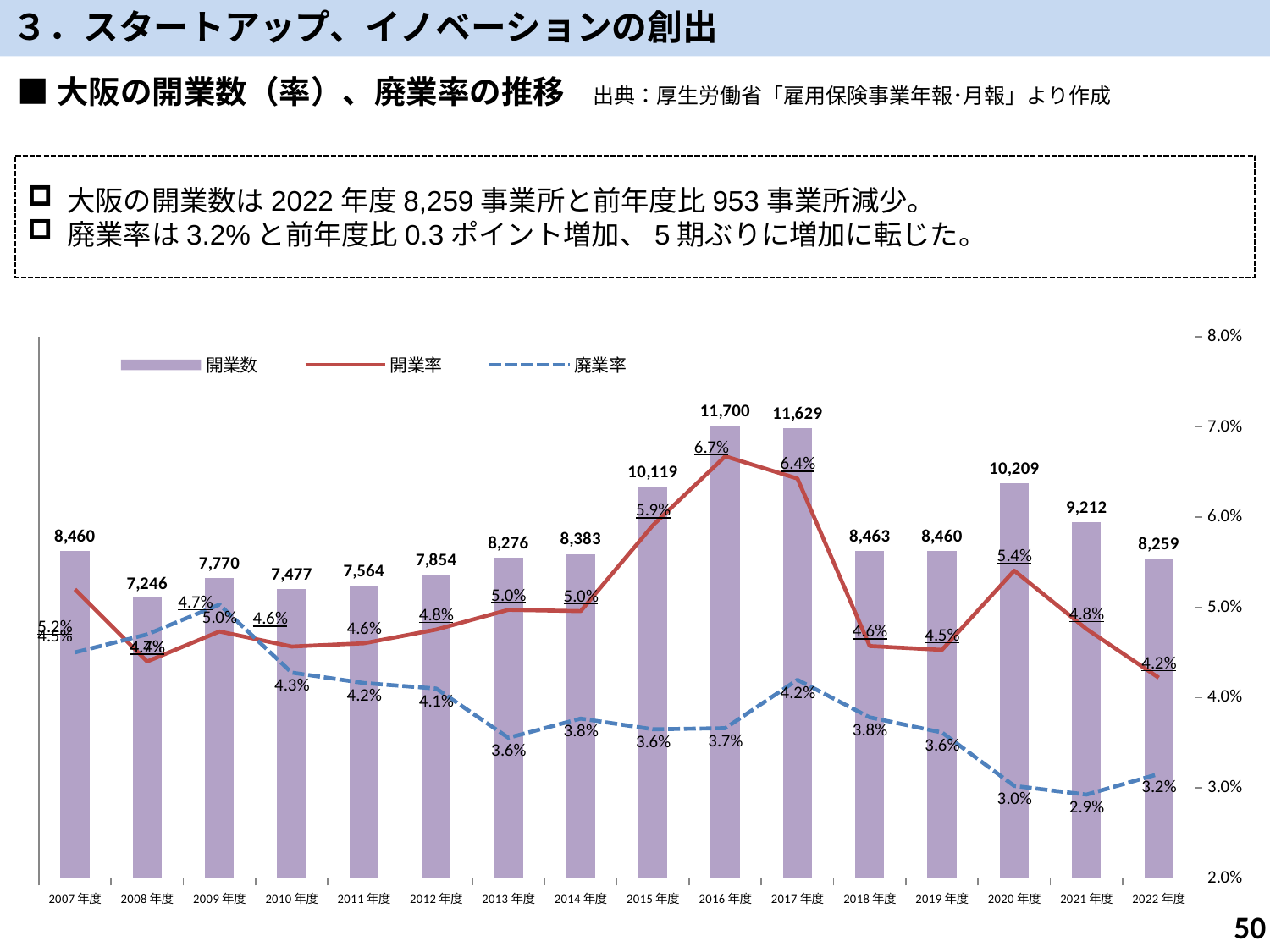

３．スタートアップ、イノベーションの創出
■大阪の開業数（率）、廃業率の推移　出典：厚生労働省「雇用保険事業年報･月報」より作成
大阪の開業数は2022年度8,259事業所と前年度比953事業所減少。
廃業率は3.2%と前年度比0.3ポイント増加、5期ぶりに増加に転じた。

### Chart

| Category | 開業数 | 開業率 | 廃業率 |
|---|---|---|---|
| 2007年度 | 8460.0 | 0.052 | 0.045 |
| 2008年度 | 7246.0 | 0.044 | 0.047 |
| 2009年度 | 7770.0 | 0.04732725855179807 | 0.05030576941818536 |
| 2010年度 | 7477.0 | 0.04565354109551402 | 0.04276546767861177 |
| 2011年度 | 7564.0 | 0.046017289944212246 | 0.04161267361427972 |
| 2012年度 | 7854.0 | 0.047543236257317024 | 0.040999533889840616 |
| 2013年度 | 8276.0 | 0.04973049628343258 | 0.035543243779181215 |
| 2014年度 | 8383.0 | 0.04959005241176958 | 0.037670219940134635 |
| 2015年度 | 10119.0 | 0.059106308411214954 | 0.036483644859813084 |
| 2016年度 | 11700.0 | 0.06674082313681869 | 0.03660477453580902 |
| 2017年度 | 11629.0 | 0.06427702852089322 | 0.04196882600044218 |
| 2018年度 | 8463.0 | 0.045710859772498946 | 0.03780881701612816 |
| 2019年度 | 8460.0 | 0.045286654889995184 | 0.03612761629463091 |
| 2020年度 | 10209.0 | 0.05407395244627828 | 0.03020175108714651 |
| 2021年度 | 9212.0 | 0.0476045289415072 | 0.029243815597046162 |
| 2022年度 | 8259.0 | 0.042200194164835725 | 0.03152623780082776 |
50